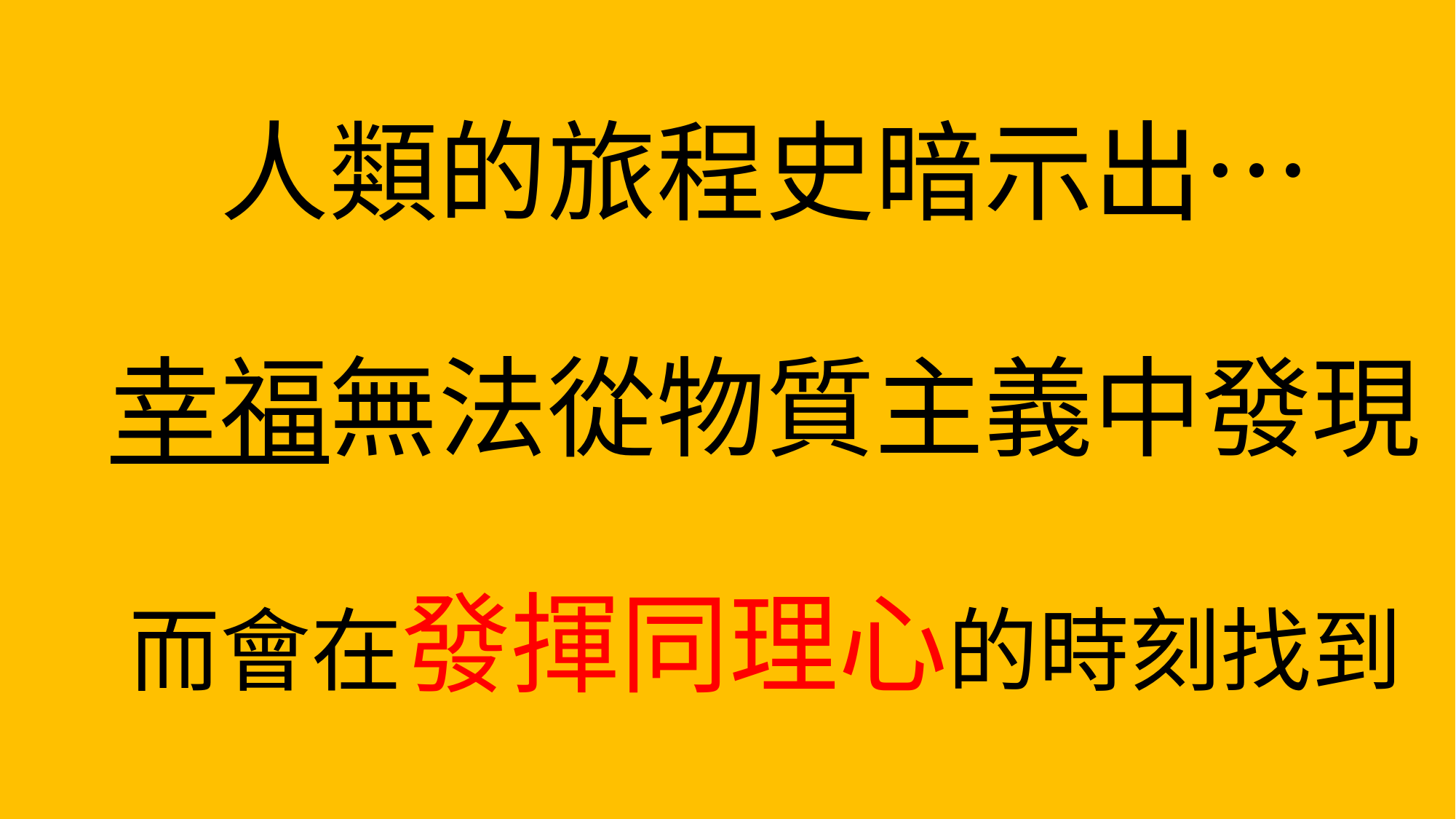

# 人類的旅程史暗示出… 幸福無法從物質主義中發現 而會在發揮同理心的時刻找到